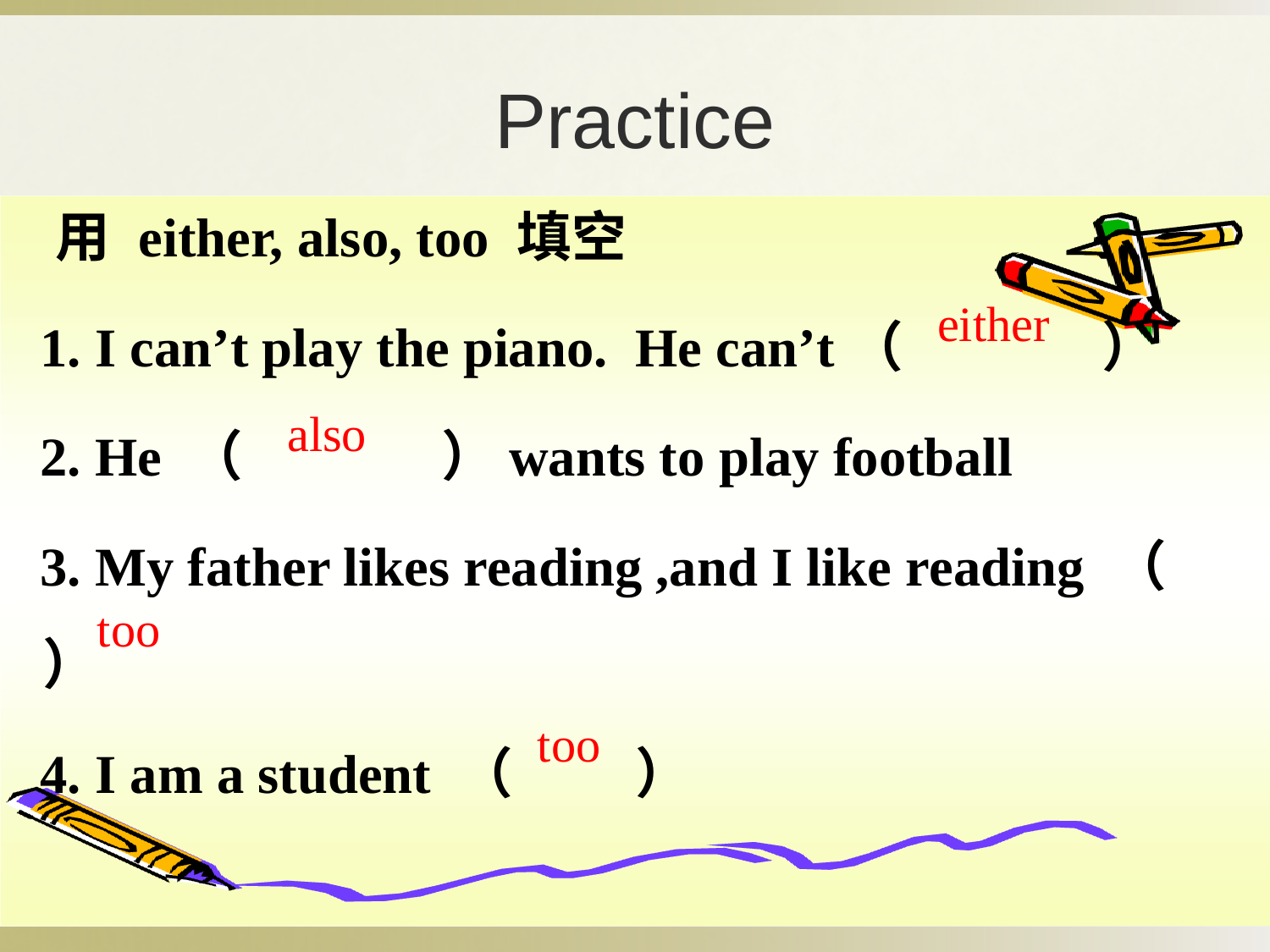

# Practice
  用 either, also, too 填空
  1. I can’t play the piano.  He can’t（             ）
  2. He （             ）wants to play football
  3. My father likes reading ,and I like reading （        ）
  4. I am a student （        ）

either
also
too
too